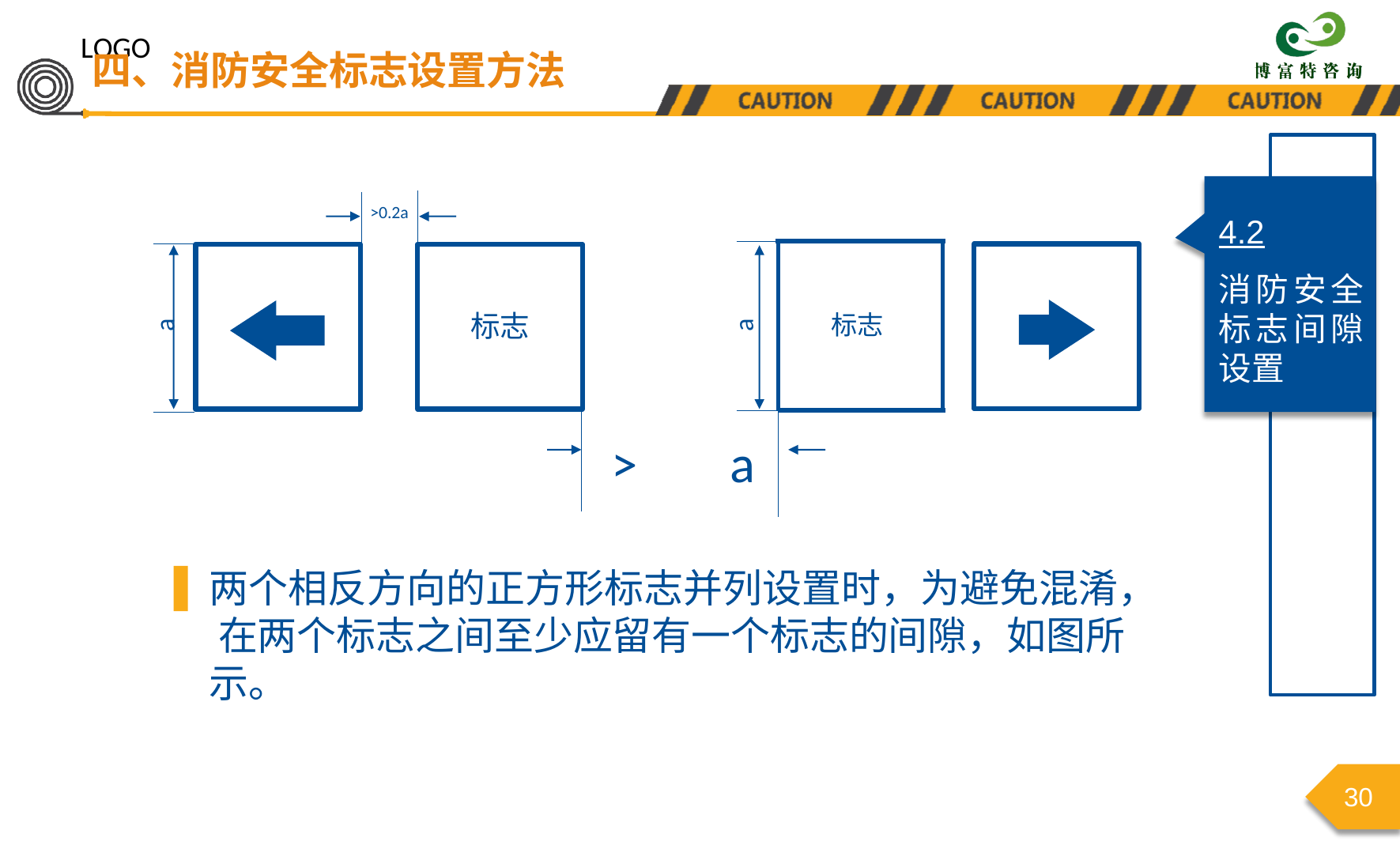

LOGO
四、消防安全标志设置方法

4.2
消防安全  标志间隙  设置

>0.2a

| a | 标志 |
| --- | --- |
|  |  |

标志
a

>	a

两个相反方向的正方形标志并列设置时，为避免混淆，  在两个标志之间至少应留有一个标志的间隙，如图所  示。

30